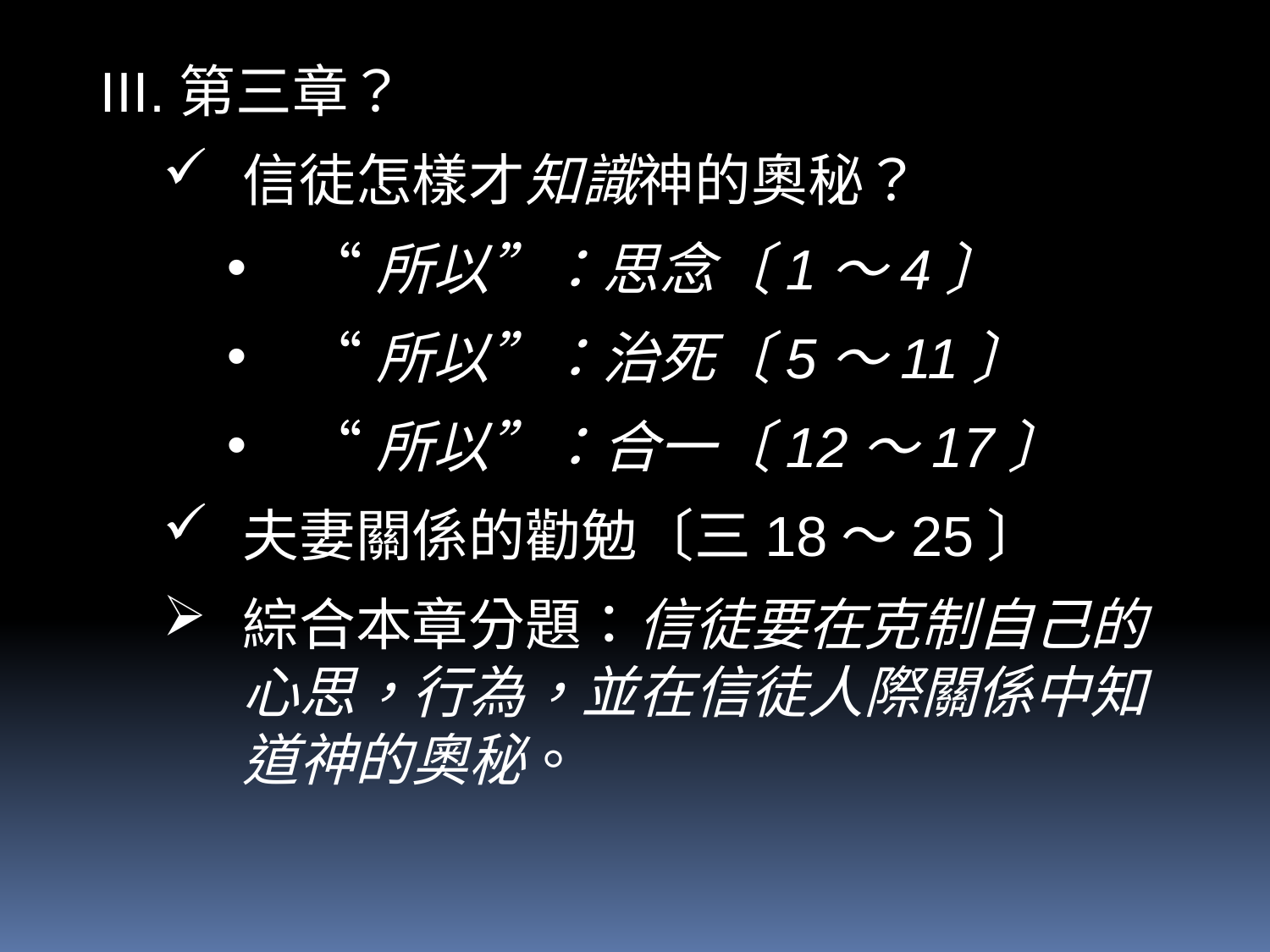

第三章？
信徒怎樣才知識神的奧秘？
“所以”：思念〔1～4〕
“所以”：治死〔5～11〕
“所以”：合一〔12～17〕
夫妻關係的勸勉〔三18～25〕
綜合本章分題：信徒要在克制自己的心思，行為，並在信徒人際關係中知道神的奧秘。